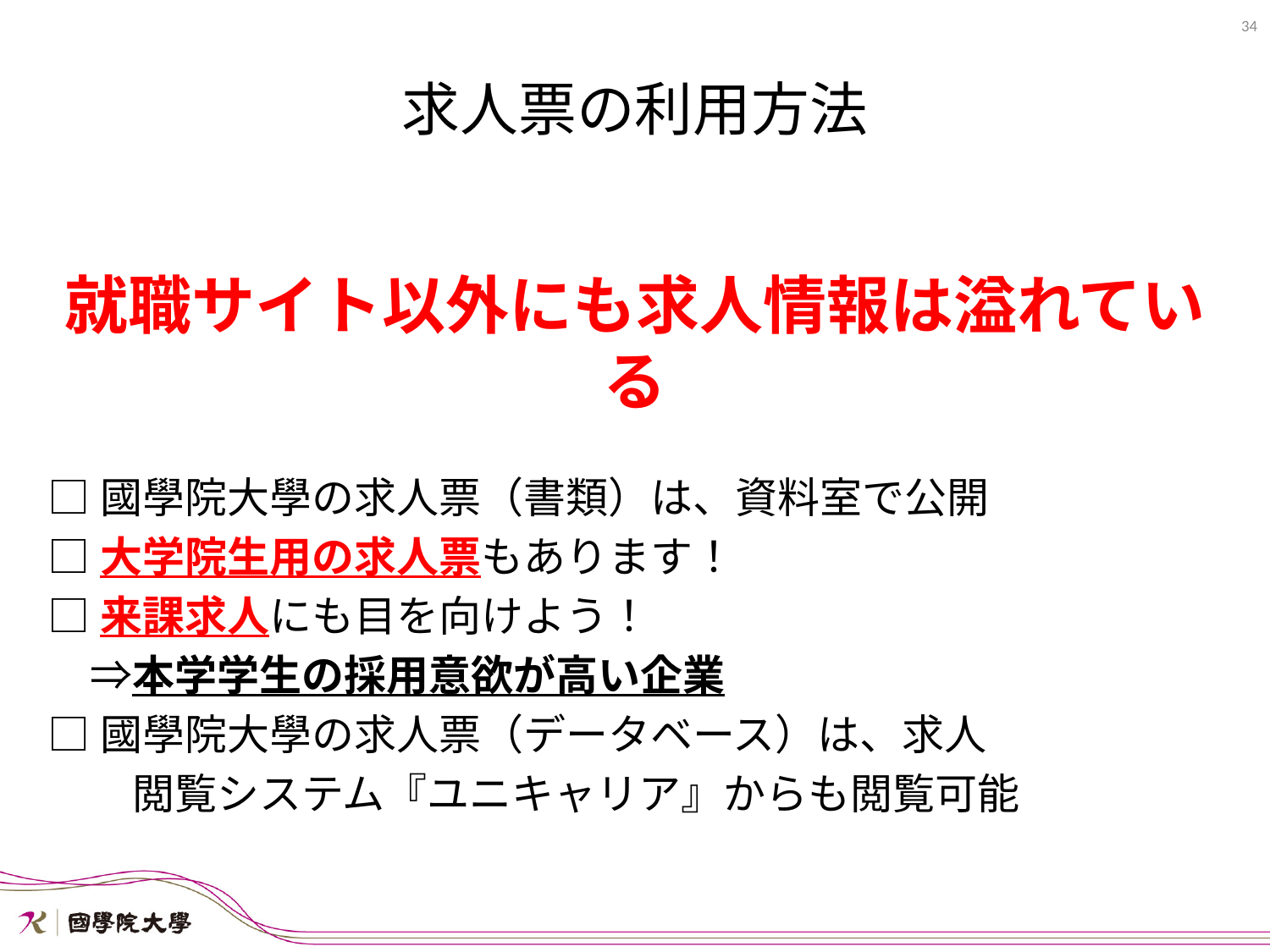

34
求人票の利用方法
就職サイト以外にも求人情報は溢れている

□國學院大學の求人票（書類）は、資料室で公開
□大学院生用の求人票もあります！
□来課求人にも目を向けよう！
　⇒本学学生の採用意欲が高い企業
□國學院大學の求人票（データベース）は、求人
　　閲覧システム『ユニキャリア』からも閲覧可能